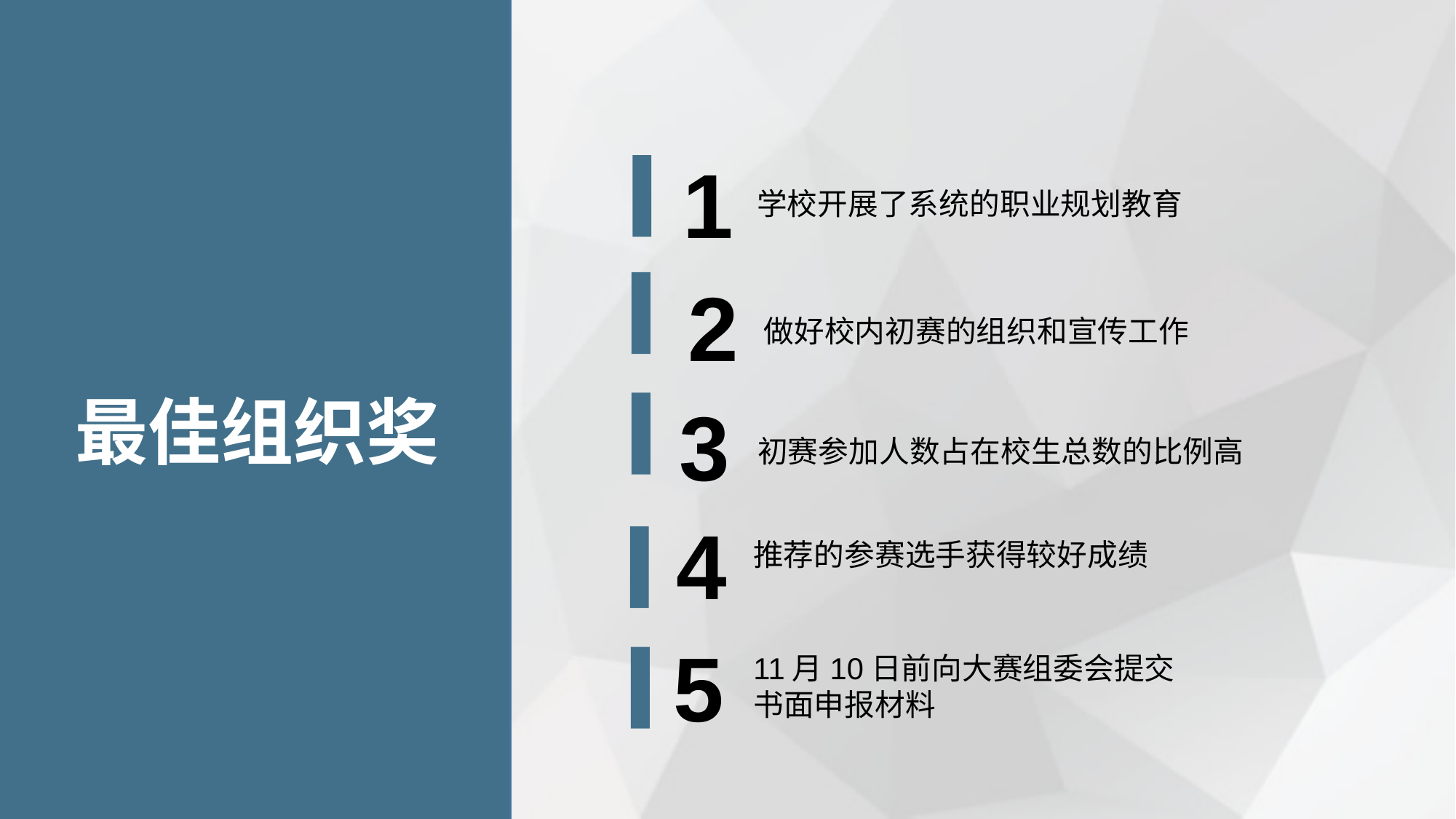

1

学校开展了系统的职业规划教育
2

做好校内初赛的组织和宣传工作
最佳组织奖
3

初赛参加人数占在校生总数的比例高
4

推荐的参赛选手获得较好成绩
5
11月10日前向大赛组委会提交
书面申报材料